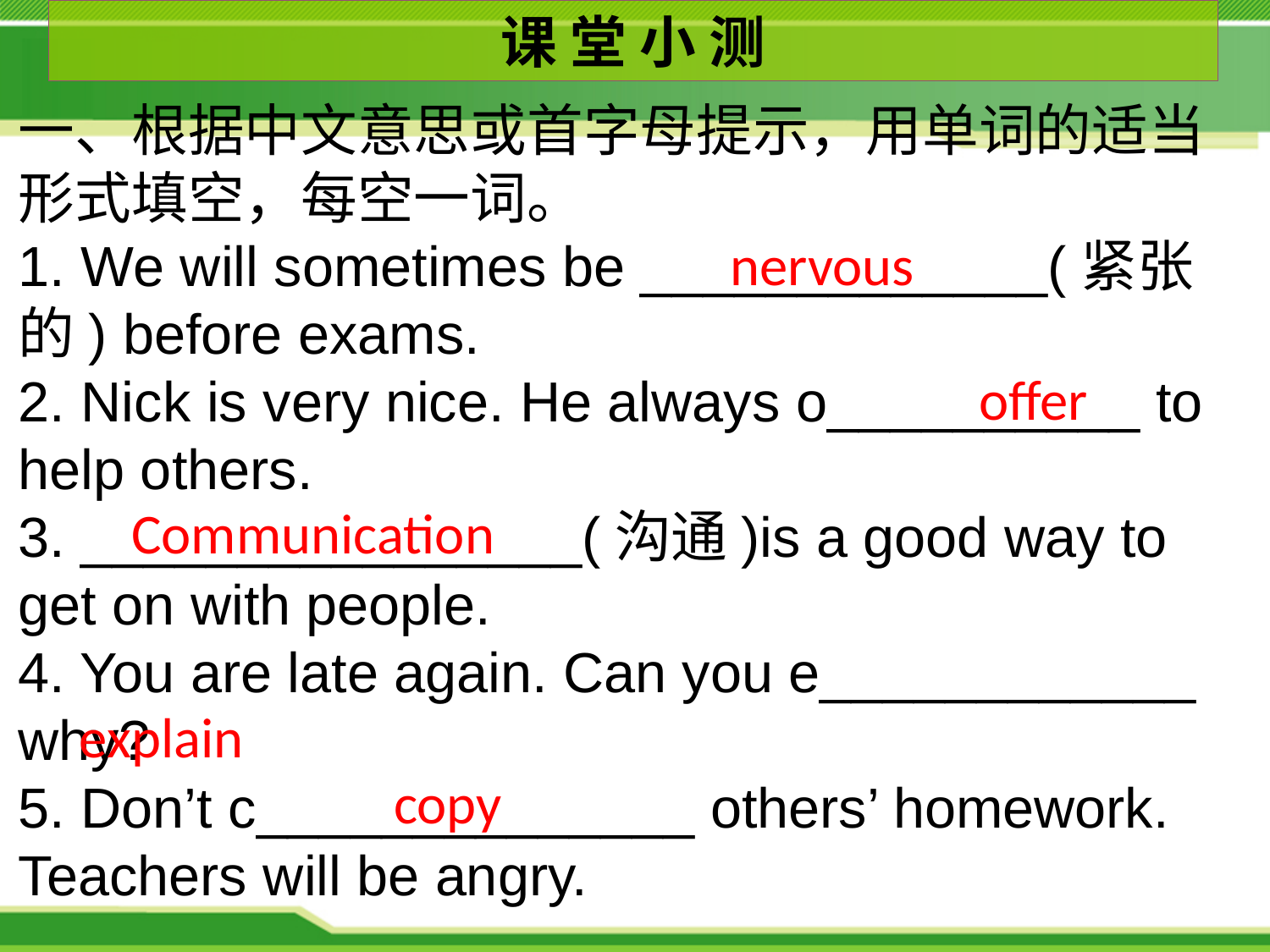

课 堂 小 测
一、根据中文意思或首字母提示，用单词的适当形式填空，每空一词。
1. We will sometimes be _____________(紧张的) before exams.
2. Nick is very nice. He always o__________ to help others.
3. ________________(沟通)is a good way to get on with people.
4. You are late again. Can you e____________ why?
5. Don’t c______________ others’ homework. Teachers will be angry.
nervous
offer
Communication
explain
copy